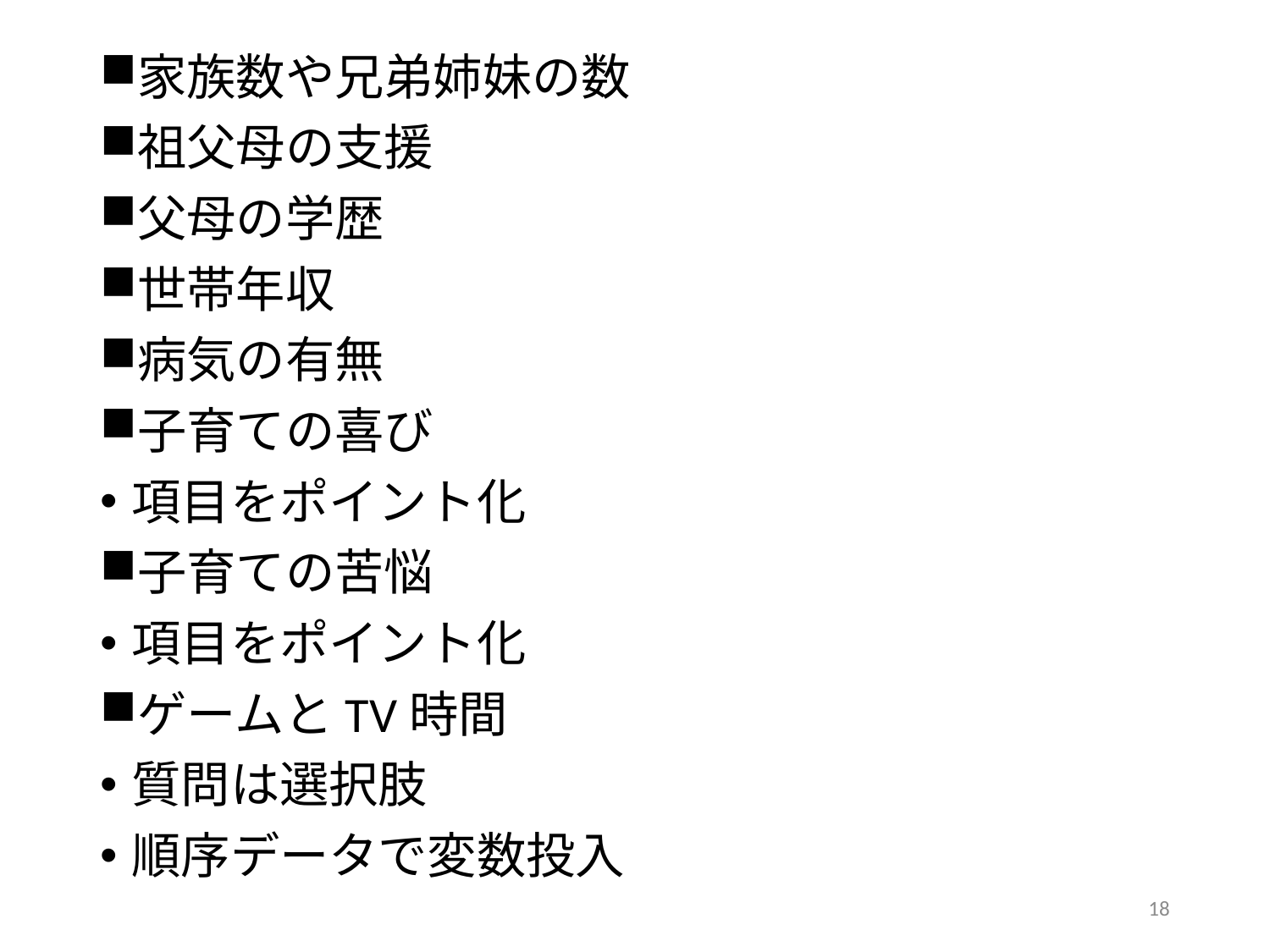

家族数や兄弟姉妹の数
祖父母の支援
父母の学歴
世帯年収
病気の有無
子育ての喜び
項目をポイント化
子育ての苦悩
項目をポイント化
ゲームとTV時間
質問は選択肢
順序データで変数投入

18